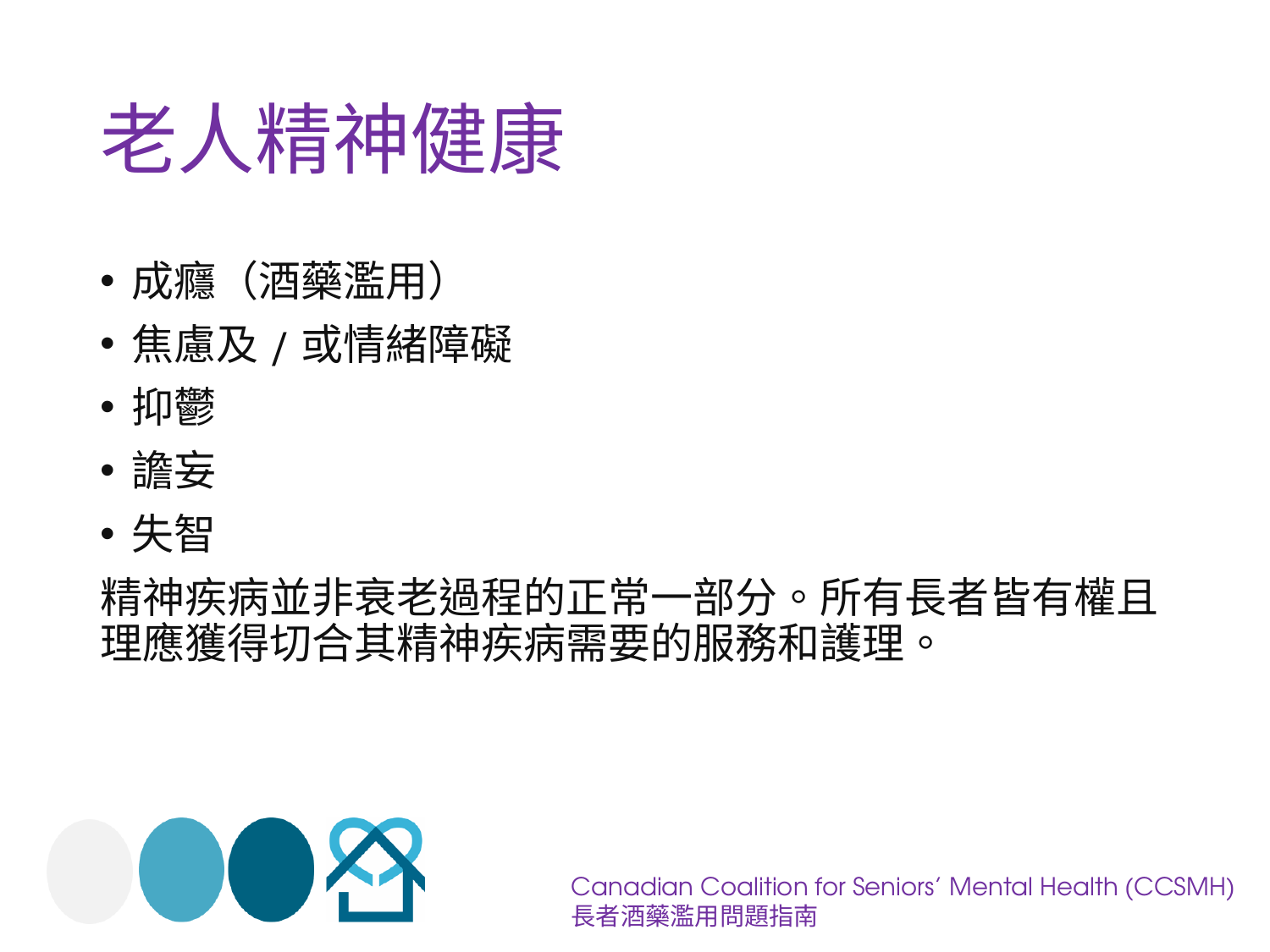

# 老人精神健康
成癮（酒藥濫用）
焦慮及/或情緒障礙
抑鬱
譫妄
失智
精神疾病並非衰老過程的正常一部分。所有長者皆有權且理應獲得切合其精神疾病需要的服務和護理。

Canadian Coalition for Seniors’ Mental Health (CCSMH)
長者酒藥濫用問題指南